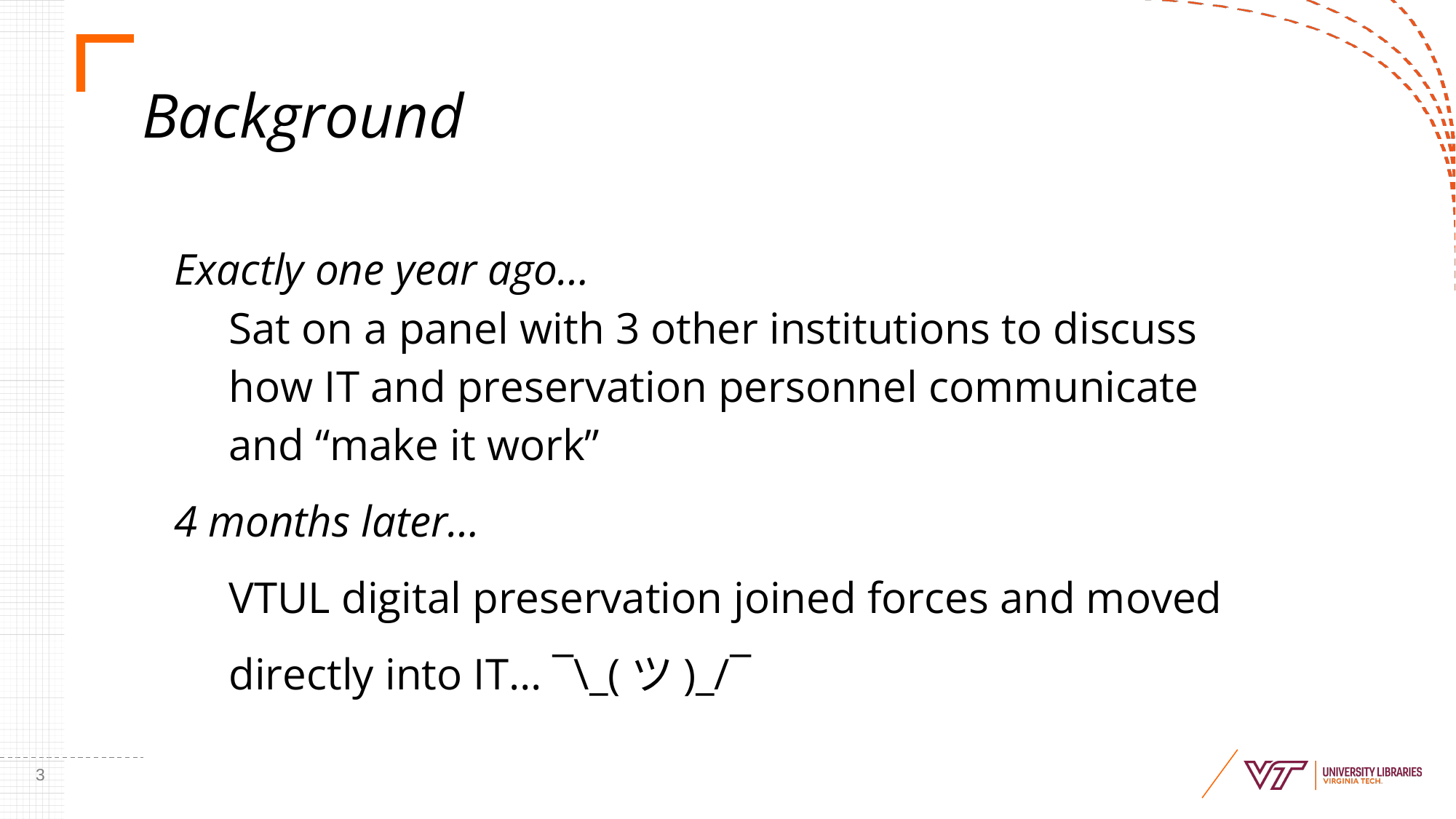

# Background
Exactly one year ago…
Sat on a panel with 3 other institutions to discuss how IT and preservation personnel communicate and “make it work”
4 months later…
VTUL digital preservation joined forces and moved directly into IT… ¯\_(ツ)_/¯
3